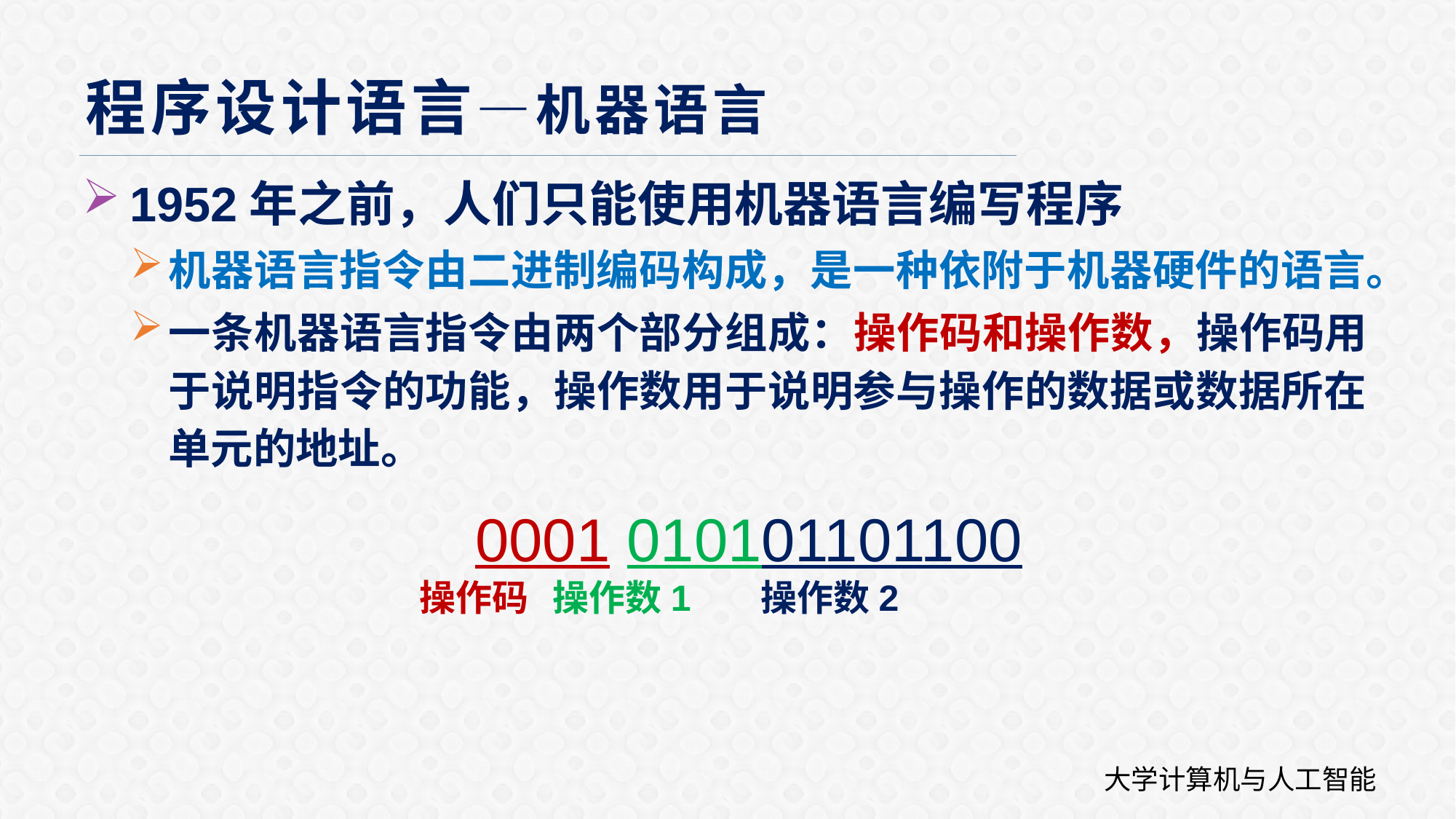

程序设计语言—机器语言
1952年之前，人们只能使用机器语言编写程序
机器语言指令由二进制编码构成，是一种依附于机器硬件的语言。
一条机器语言指令由两个部分组成：操作码和操作数，操作码用于说明指令的功能，操作数用于说明参与操作的数据或数据所在单元的地址。
0001 010101101100
                         操作码   操作数1      操作数2